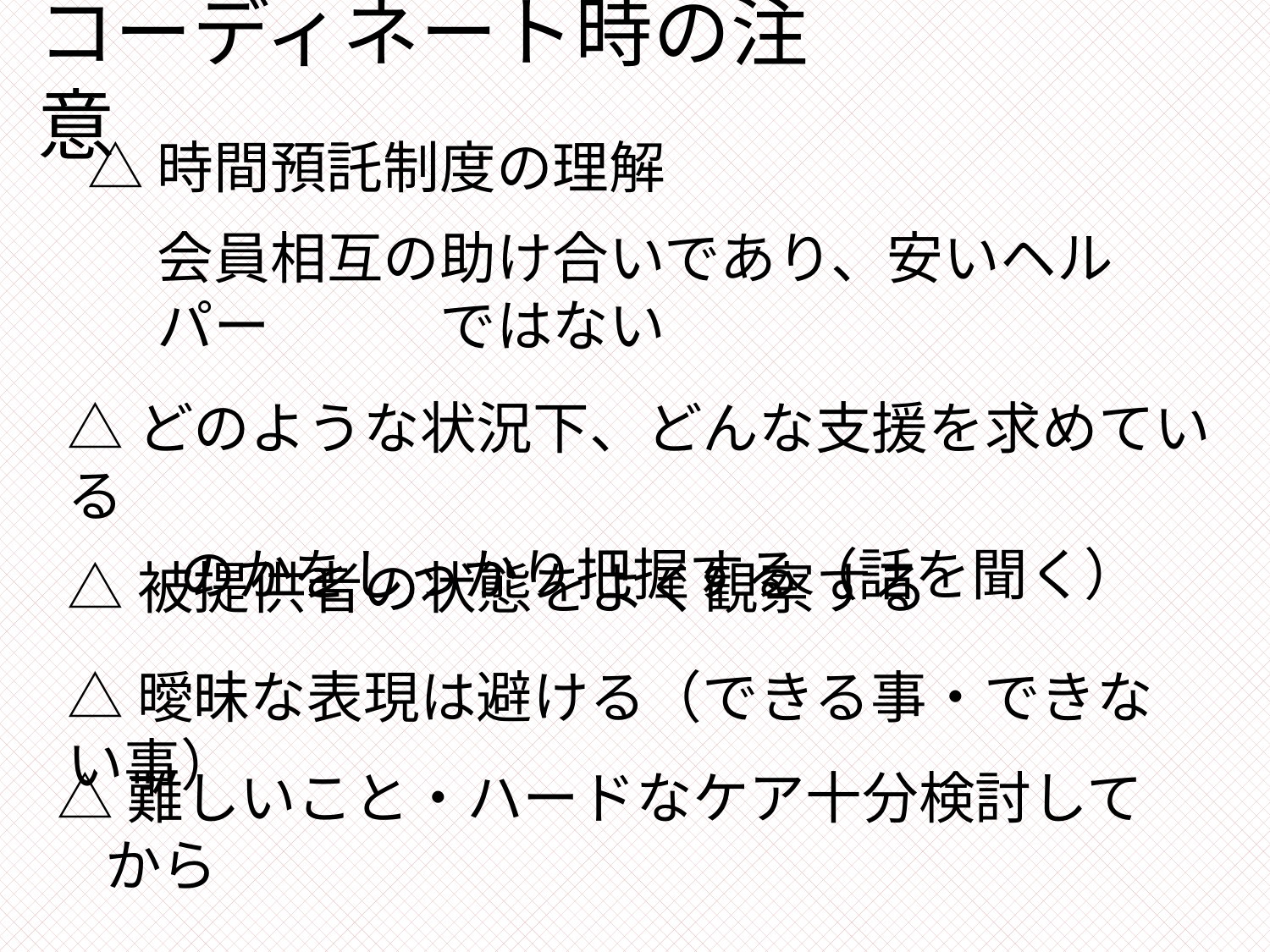

コーディネート時の注意
△時間預託制度の理解

会員相互の助け合いであり、安いヘルパー　　　ではない
△どのような状況下、どんな支援を求めている
　　のかをしっかり把握する（話を聞く）
△被提供者の状態をよく観察する
△曖昧な表現は避ける（できる事・できない事）
△難しいこと・ハードなケア十分検討してから